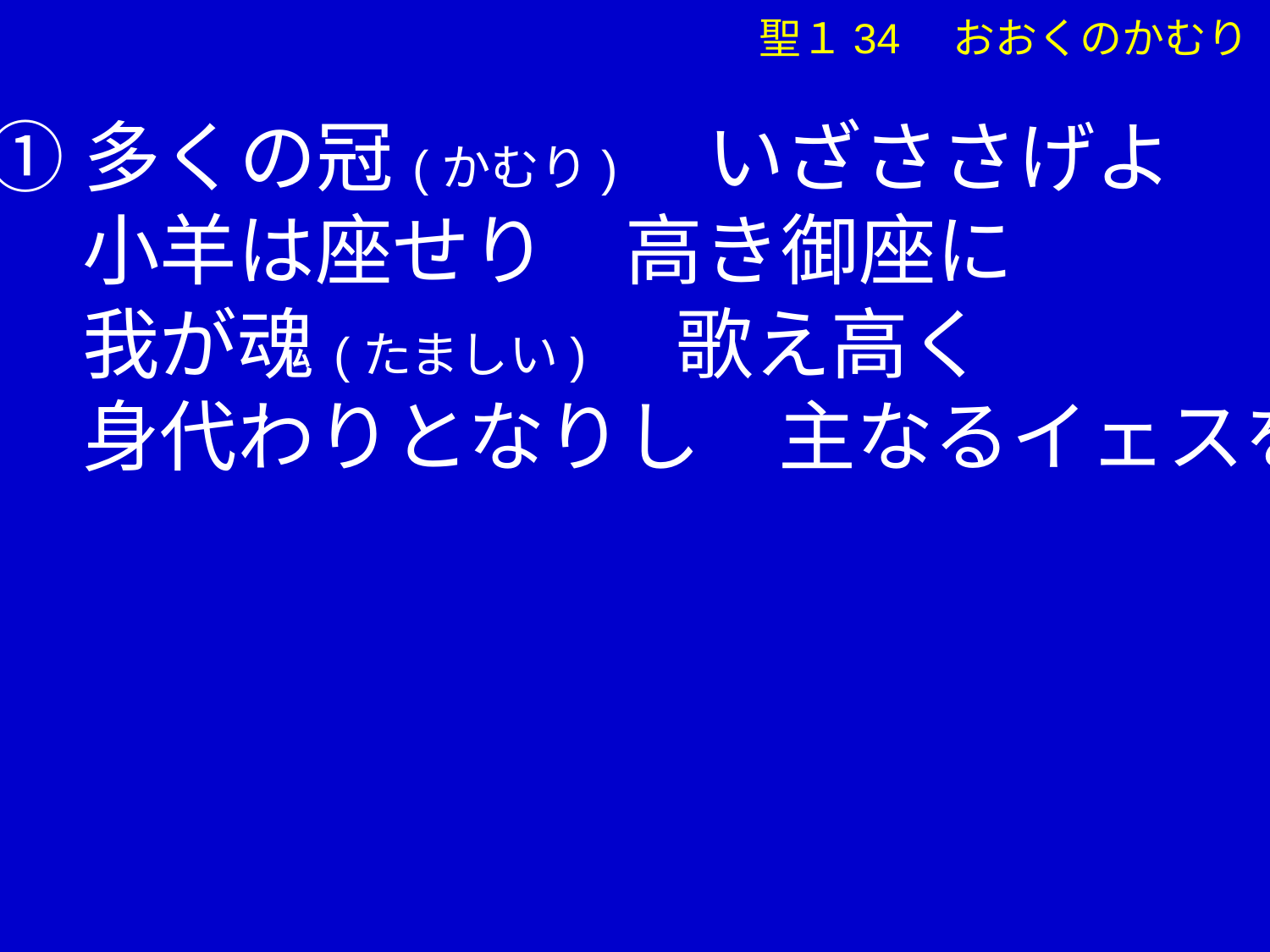

聖１34　おおくのかむり
①多くの冠(かむり)　いざささげよ
　 小羊は座せり　高き御座に
　 我が魂(たましい)　歌え高く
　 身代わりとなりし　主なるイェスを